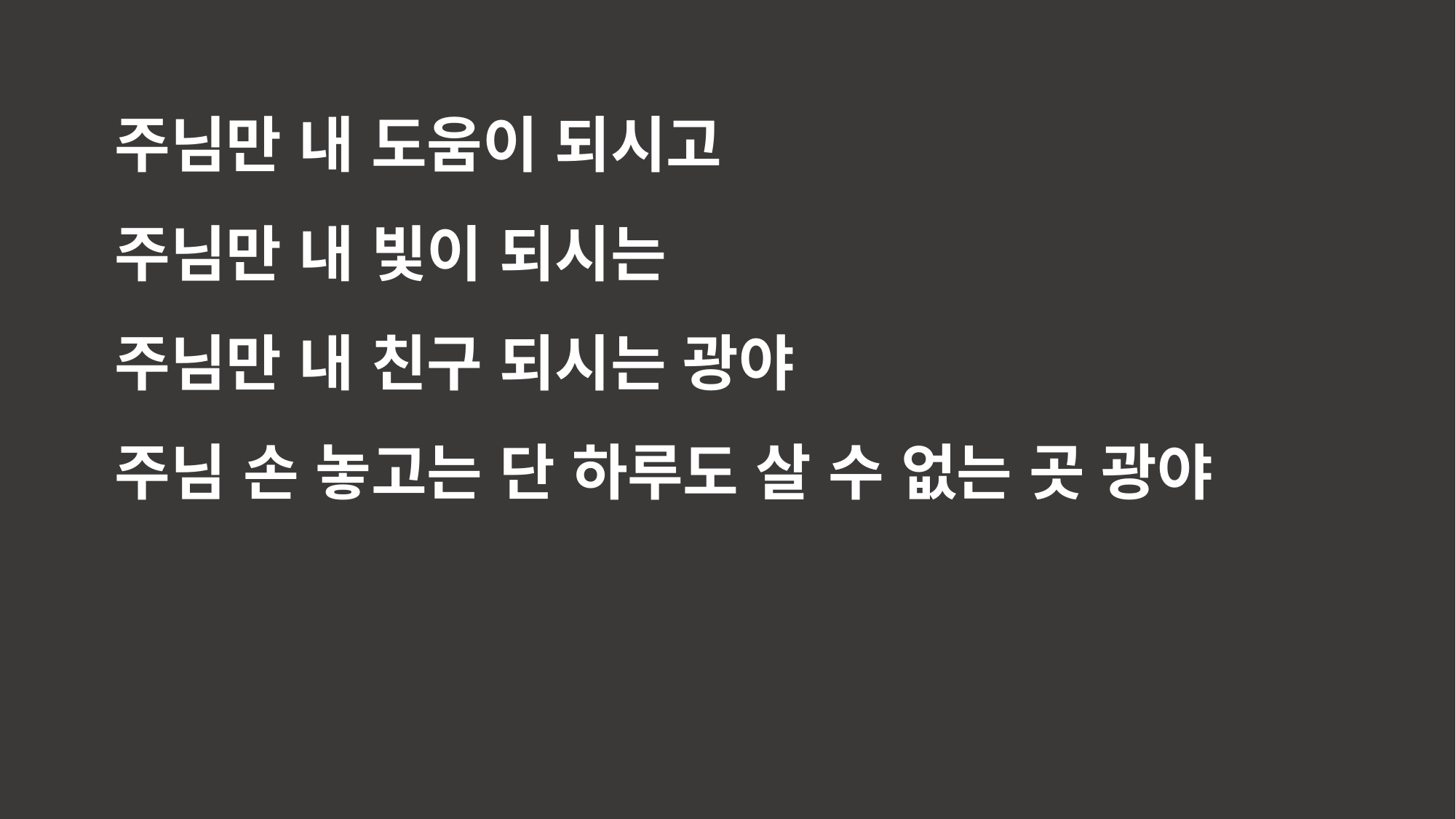

주님만 내 도움이 되시고
주님만 내 빛이 되시는
주님만 내 친구 되시는 광야
주님 손 놓고는 단 하루도 살 수 없는 곳 광야